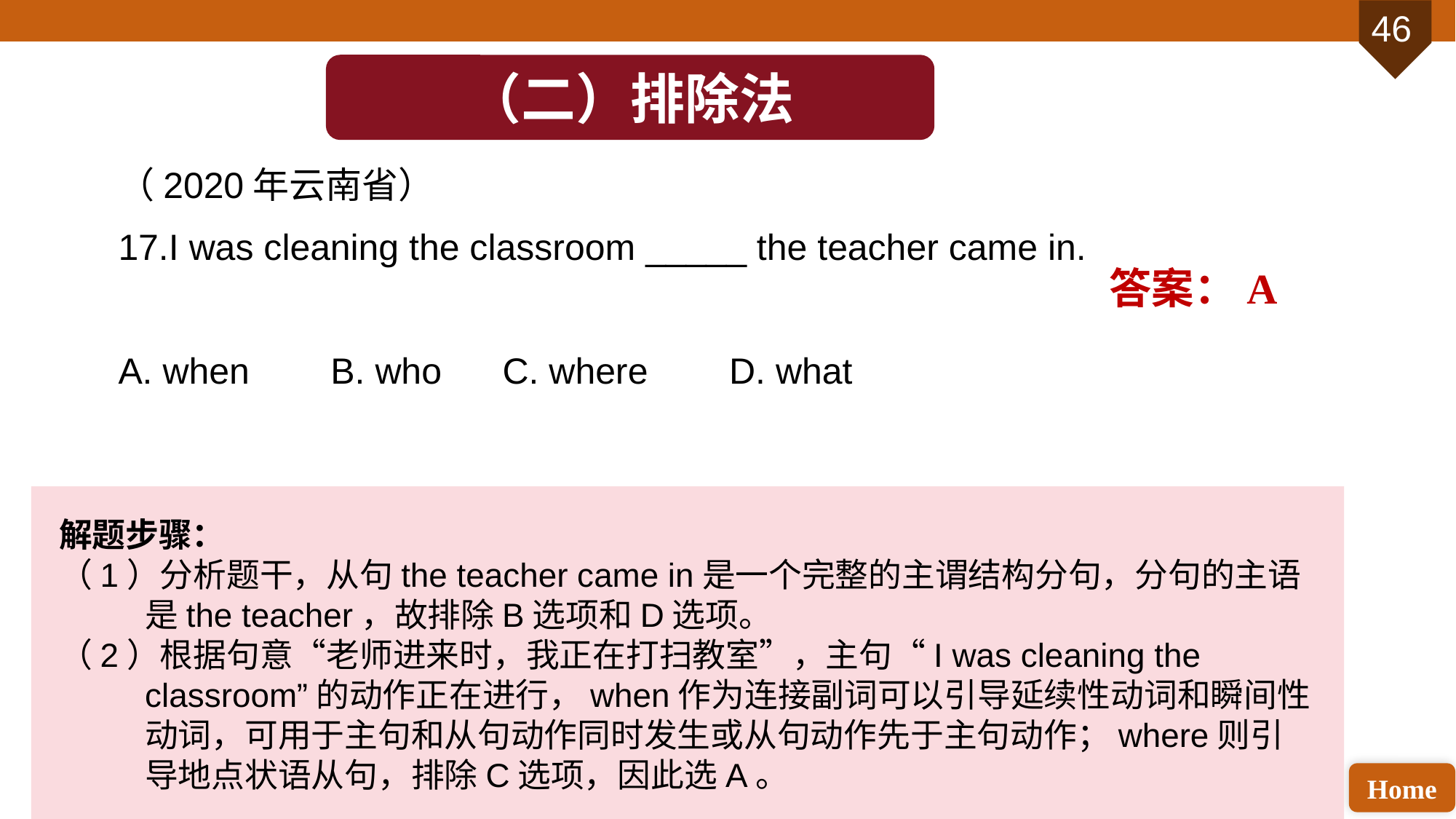

（二）排除法
（2020年云南省）
17.I was cleaning the classroom _____ the teacher came in.

A. when        B. who      C. where        D. what
答案：A

解题步骤：
（1）分析题干，从句the teacher came in是一个完整的主谓结构分句，分句的主语是the teacher，故排除B选项和D选项。
（2）根据句意“老师进来时，我正在打扫教室”，主句“I was cleaning the classroom”的动作正在进行，when作为连接副词可以引导延续性动词和瞬间性动词，可用于主句和从句动作同时发生或从句动作先于主句动作；where则引导地点状语从句，排除C选项，因此选A。